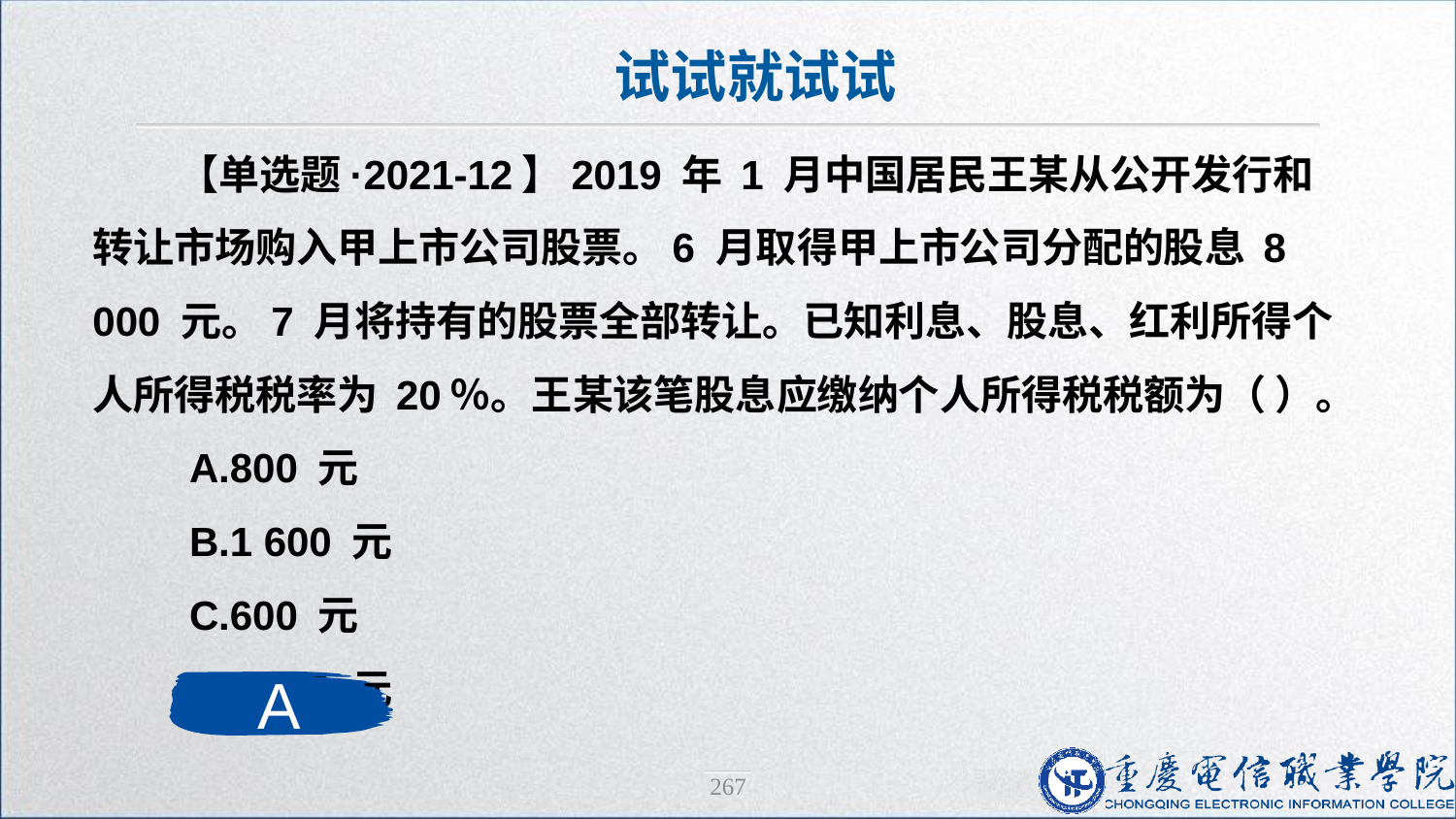

试试就试试
【单选题·2021-12】2019 年 1 月中国居民王某从公开发行和转让市场购入甲上市公司股票。6 月取得甲上市公司分配的股息 8 000 元。7 月将持有的股票全部转让。已知利息、股息、红利所得个人所得税税率为 20％。王某该笔股息应缴纳个人所得税税额为（ ）。
 A.800 元
 B.1 600 元
 C.600 元
 D.1 200 元

A
267